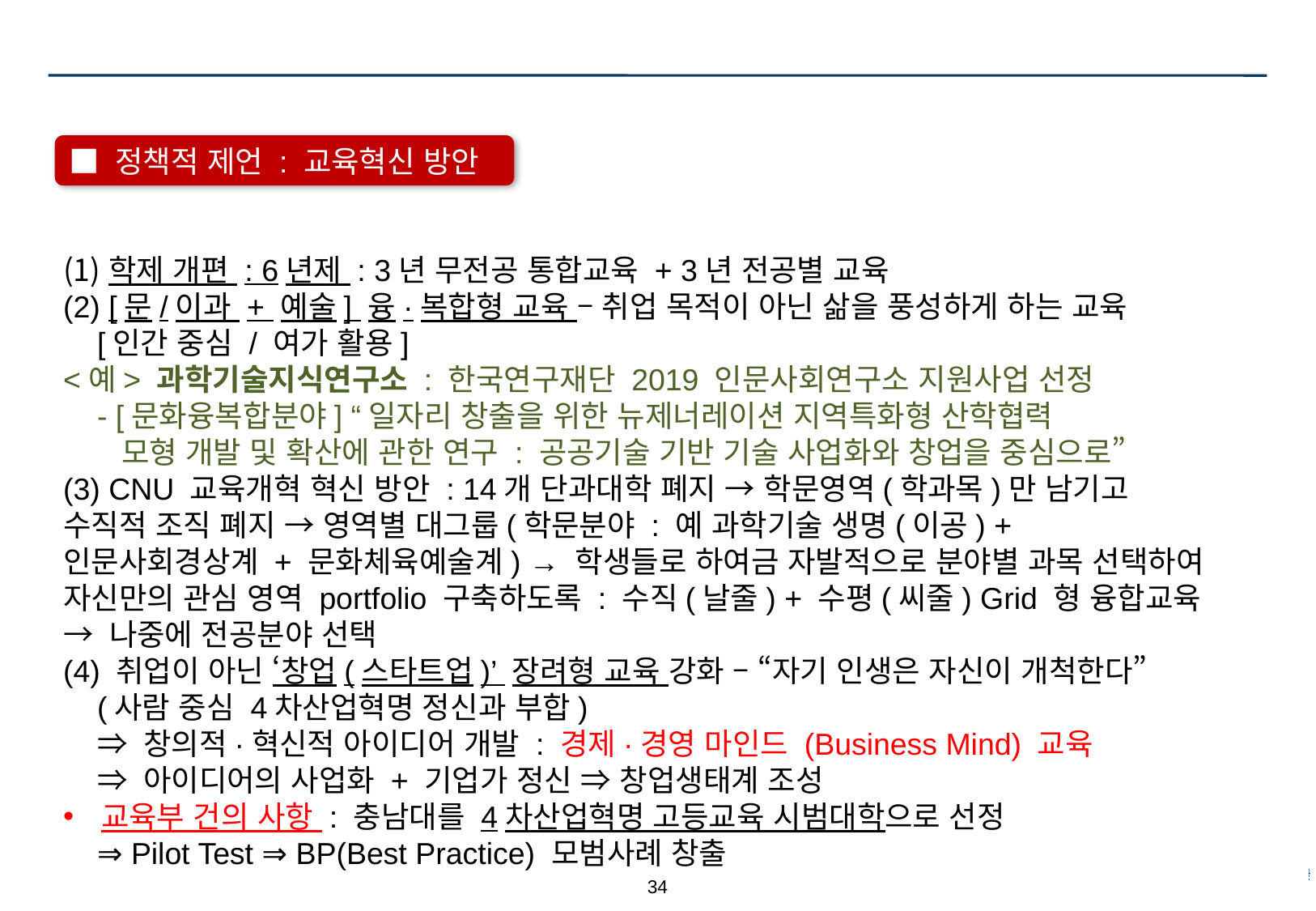

■ 정책적 제언 : 교육혁신 방안
학제 개편 : 6년제 : 3년 무전공 통합교육 + 3년 전공별 교육
[문/이과 + 예술] 융·복합형 교육 – 취업 목적이 아닌 삶을 풍성하게 하는 교육
    [인간 중심 / 여가 활용]
<예> 과학기술지식연구소 : 한국연구재단 2019 인문사회연구소 지원사업 선정
    - [문화융복합분야] “일자리 창출을 위한 뉴제너레이션 지역특화형 산학협력
      모형 개발 및 확산에 관한 연구 : 공공기술 기반 기술 사업화와 창업을 중심으로”
(3) CNU 교육개혁 혁신 방안 : 14개 단과대학 폐지 → 학문영역(학과목)만 남기고 수직적 조직 폐지 → 영역별 대그룹(학문분야 : 예 과학기술 생명(이공) + 인문사회경상계 + 문화체육예술계) → 학생들로 하여금 자발적으로 분야별 과목 선택하여 자신만의 관심 영역 portfolio 구축하도록 : 수직(날줄) + 수평(씨줄) Grid 형 융합교육
→ 나중에 전공분야 선택
(4) 취업이 아닌 ‘창업(스타트업)’ 장려형 교육 강화 – “자기 인생은 자신이 개척한다”
    (사람 중심 4차산업혁명 정신과 부합)
    ⇒ 창의적·혁신적 아이디어 개발 : 경제·경영 마인드 (Business Mind) 교육
    ⇒ 아이디어의 사업화 + 기업가 정신 ⇒ 창업생태계 조성
교육부 건의 사항 : 충남대를 4차산업혁명 고등교육 시범대학으로 선정
    ⇒ Pilot Test ⇒ BP(Best Practice) 모범사례 창출